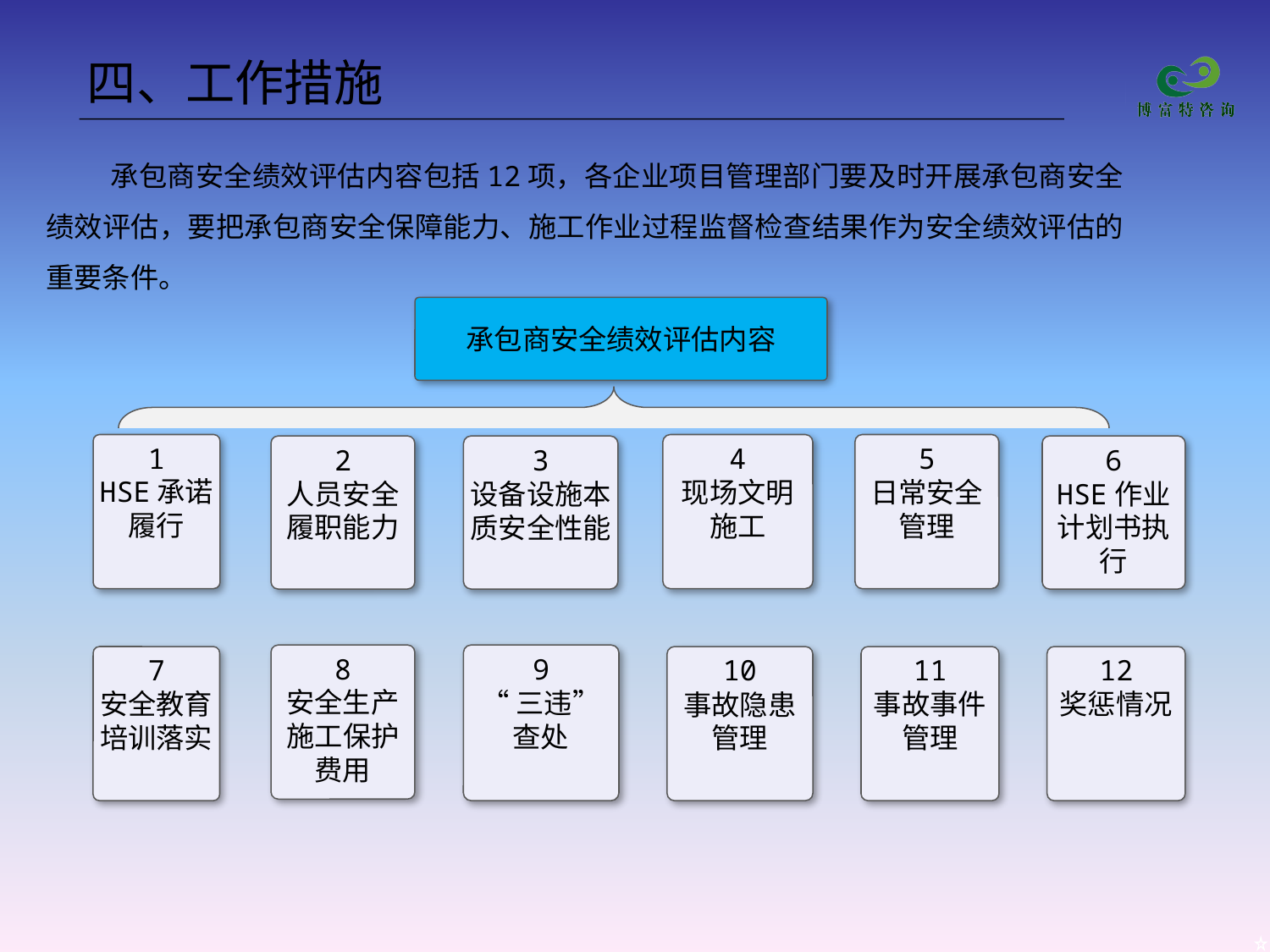

四、工作措施
承包商安全绩效评估内容包括12项，各企业项目管理部门要及时开展承包商安全绩效评估，要把承包商安全保障能力、施工作业过程监督检查结果作为安全绩效评估的重要条件。
承包商安全绩效评估内容
1
HSE承诺履行
4
现场文明
施工
5
日常安全管理
2
人员安全履职能力
3
设备设施本质安全性能
6
HSE作业计划书执行
8
安全生产施工保护费用
9
“三违”
查处
7
安全教育培训落实
10
事故隐患管理
11
事故事件管理
12
奖惩情况